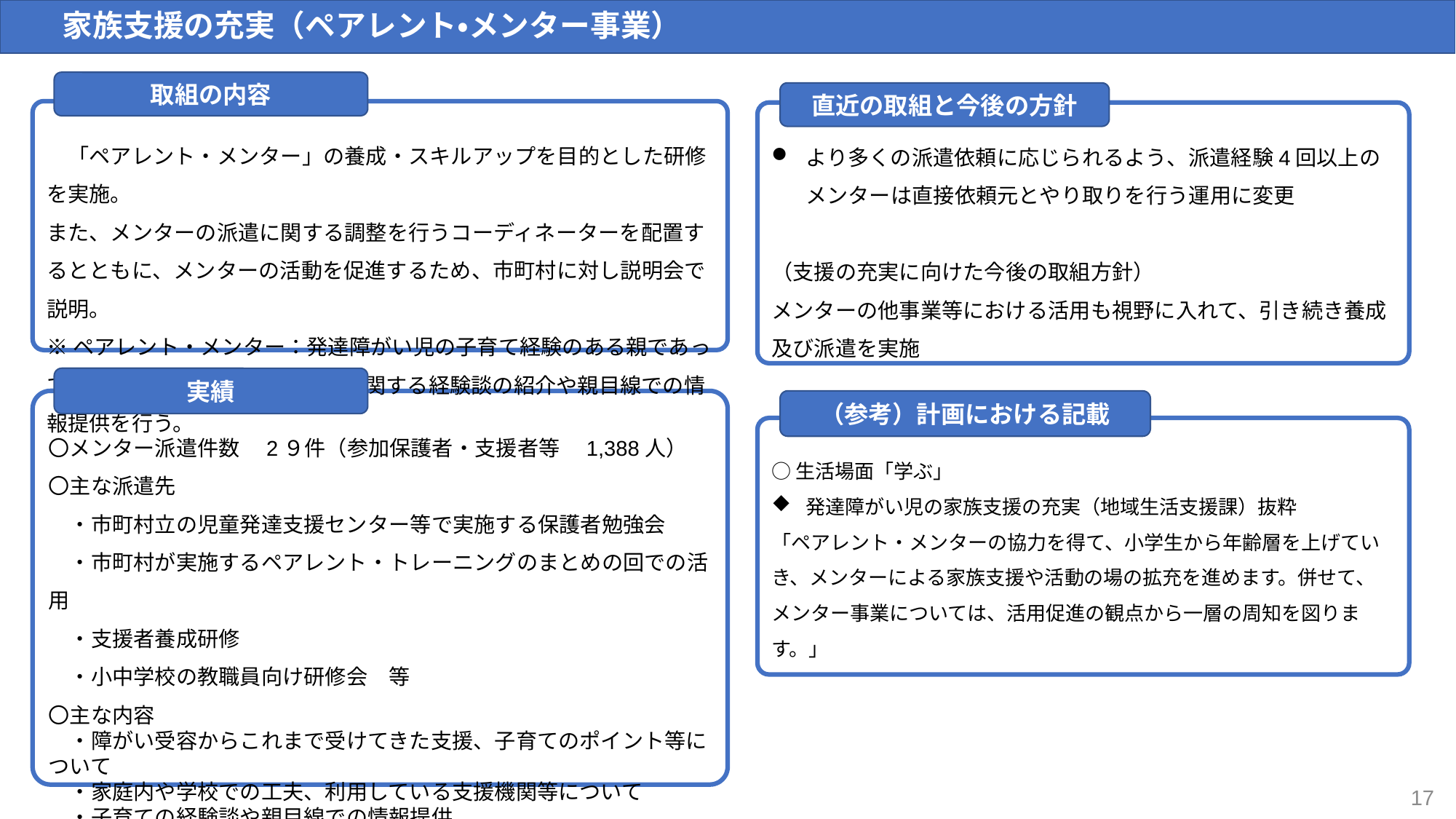

家族支援の充実（ペアレント・メンター事業）
取組の内容
直近の取組と今後の方針
　「ペアレント・メンター」の養成・スキルアップを目的とした研修を実施。
また、メンターの派遣に関する調整を行うコーディネーターを配置するとともに、メンターの活動を促進するため、市町村に対し説明会で説明。
※ペアレント・メンター：発達障がい児の子育て経験のある親であって、その経験を活かし、子育てに関する経験談の紹介や親目線での情報提供を行う。
より多くの派遣依頼に応じられるよう、派遣経験4回以上のメンターは直接依頼元とやり取りを行う運用に変更

（支援の充実に向けた今後の取組方針）
メンターの他事業等における活用も視野に入れて、引き続き養成及び派遣を実施
実績
〇メンター派遣件数　2９件（参加保護者・支援者等　1,388人）
〇主な派遣先
　・市町村立の児童発達支援センター等で実施する保護者勉強会
　・市町村が実施するペアレント・トレーニングのまとめの回での活用
　・支援者養成研修
　・小中学校の教職員向け研修会　等
〇主な内容
　・障がい受容からこれまで受けてきた支援、子育てのポイント等について
　・家庭内や学校での工夫、利用している支援機関等について
　・子育ての経験談や親目線での情報提供
（参考）計画における記載
○生活場面「学ぶ」
発達障がい児の家族支援の充実（地域生活支援課）抜粋
「ペアレント・メンターの協力を得て、小学生から年齢層を上げていき、メンターによる家族支援や活動の場の拡充を進めます。併せて、メンター事業については、活用促進の観点から一層の周知を図ります。」
17